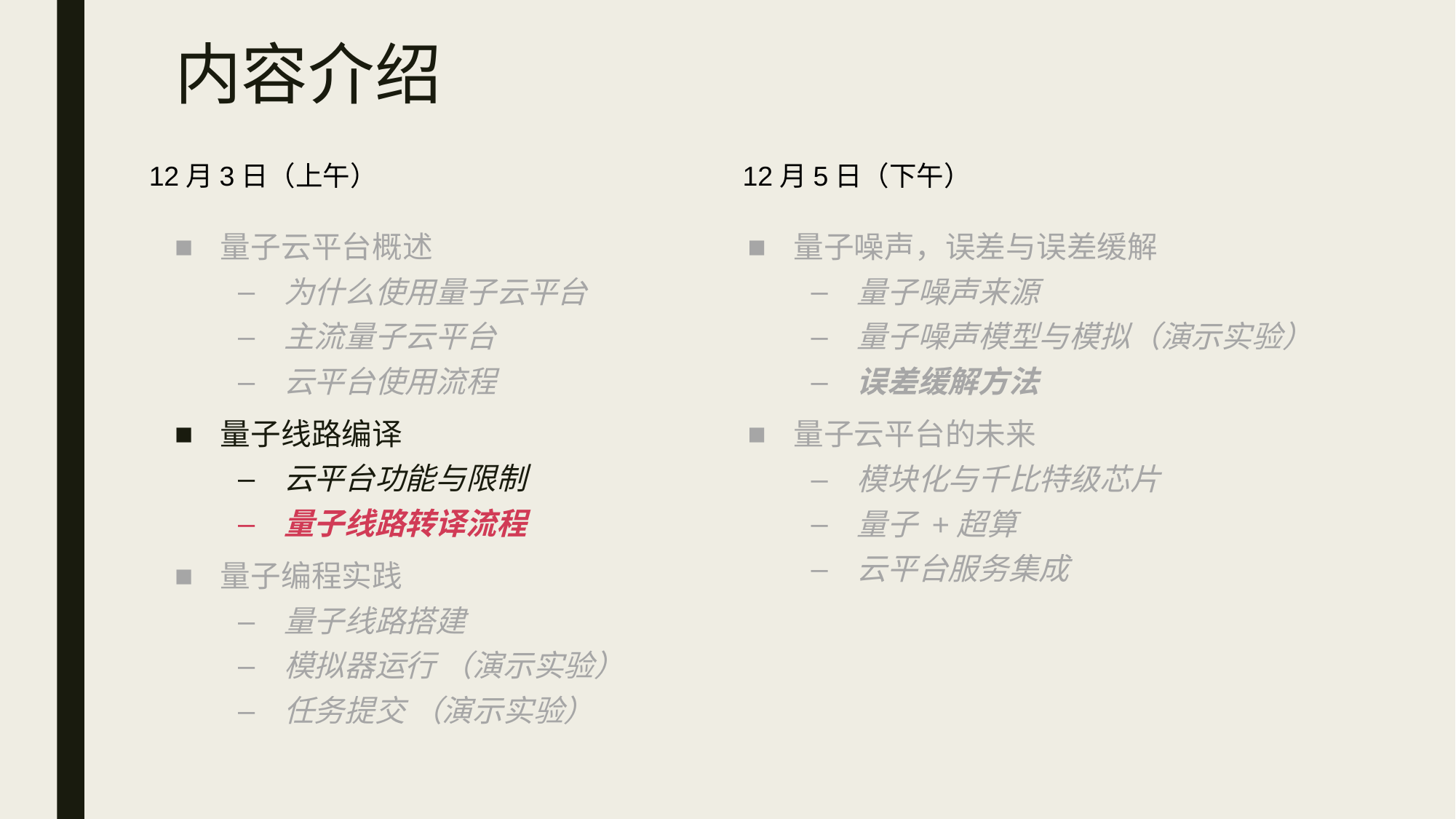

# 内容介绍
12月3日（上午）
12月5日（下午）
量子云平台概述
为什么使用量子云平台
主流量子云平台
云平台使用流程
量子线路编译
云平台功能与限制
量子线路转译流程
量子编程实践
量子线路搭建
模拟器运行 （演示实验）
任务提交 （演示实验）

量子噪声，误差与误差缓解
量子噪声来源
量子噪声模型与模拟（演示实验）
误差缓解方法
量子云平台的未来
模块化与千比特级芯片
量子 +超算
云平台服务集成